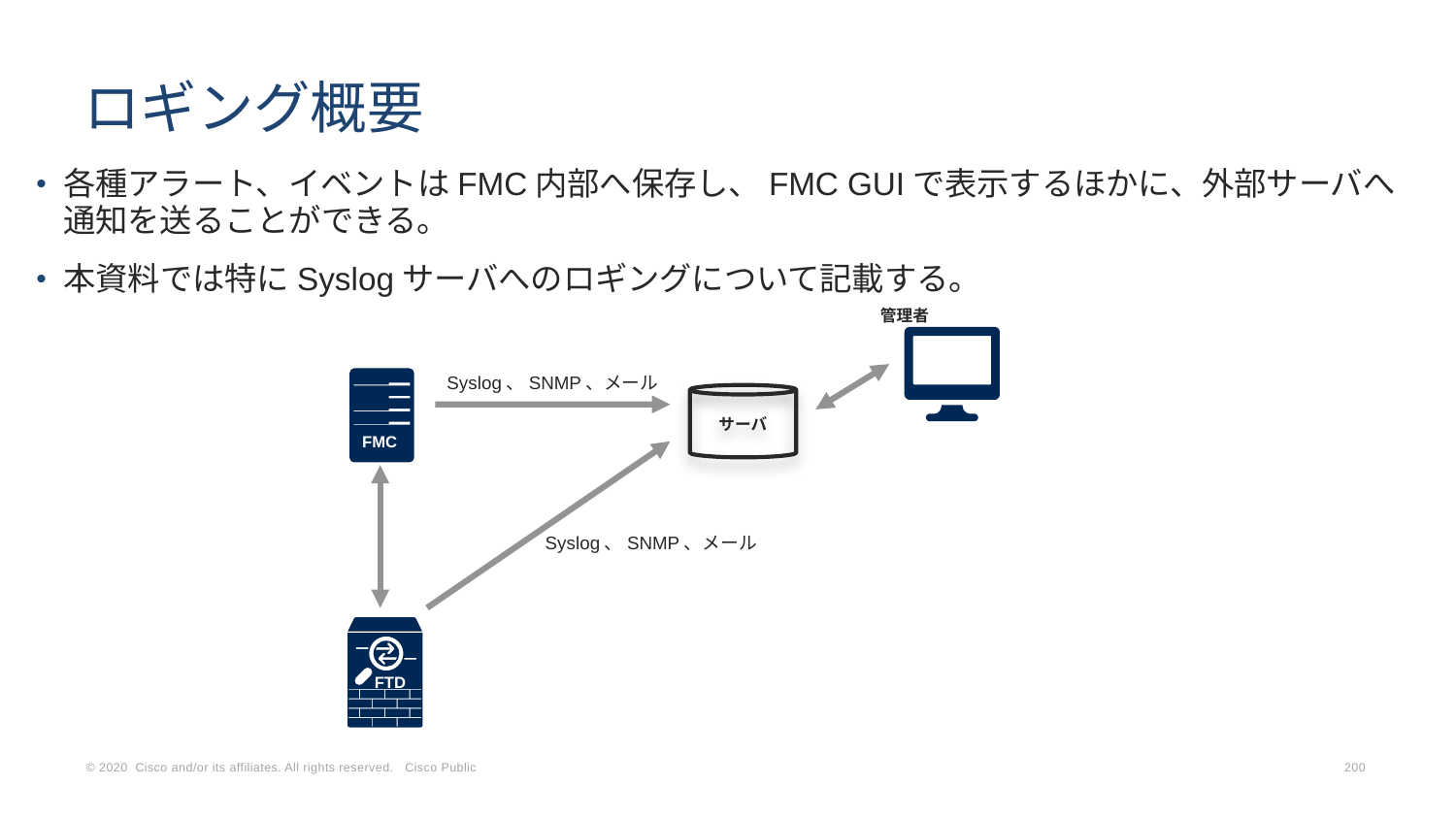

# ロギング概要
各種アラート、イベントはFMC内部へ保存し、FMC GUIで表示するほかに、外部サーバへ通知を送ることができる。
本資料では特にSyslogサーバへのロギングについて記載する。
管理者

Syslog、SNMP、メール

FMC
サーバ
Syslog、SNMP、メール

FTD